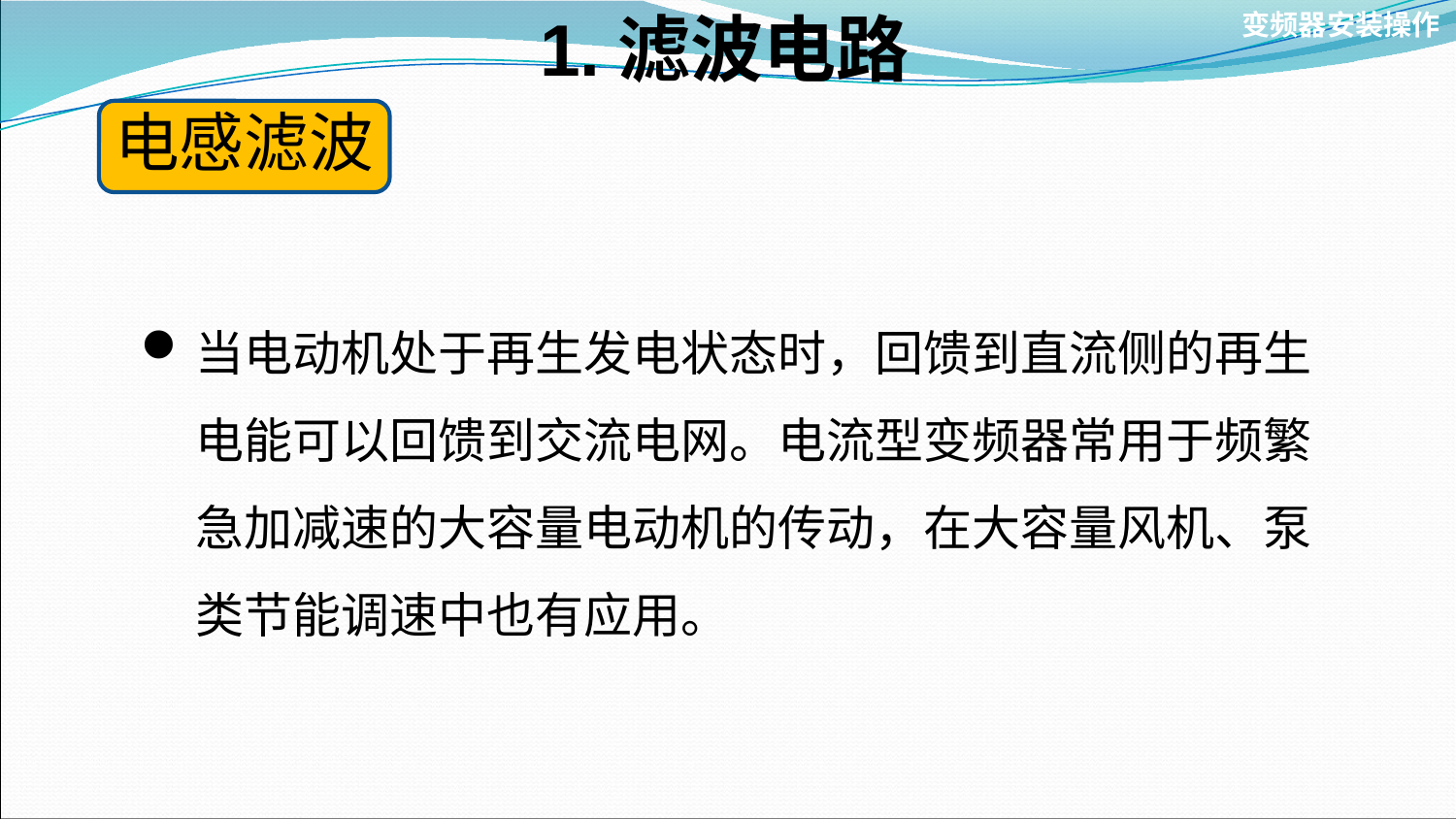

变频器安装操作
# 1.滤波电路
电感滤波

当电动机处于再生发电状态时，回馈到直流侧的再生电能可以回馈到交流电网。电流型变频器常用于频繁急加减速的大容量电动机的传动，在大容量风机、泵类节能调速中也有应用。
9